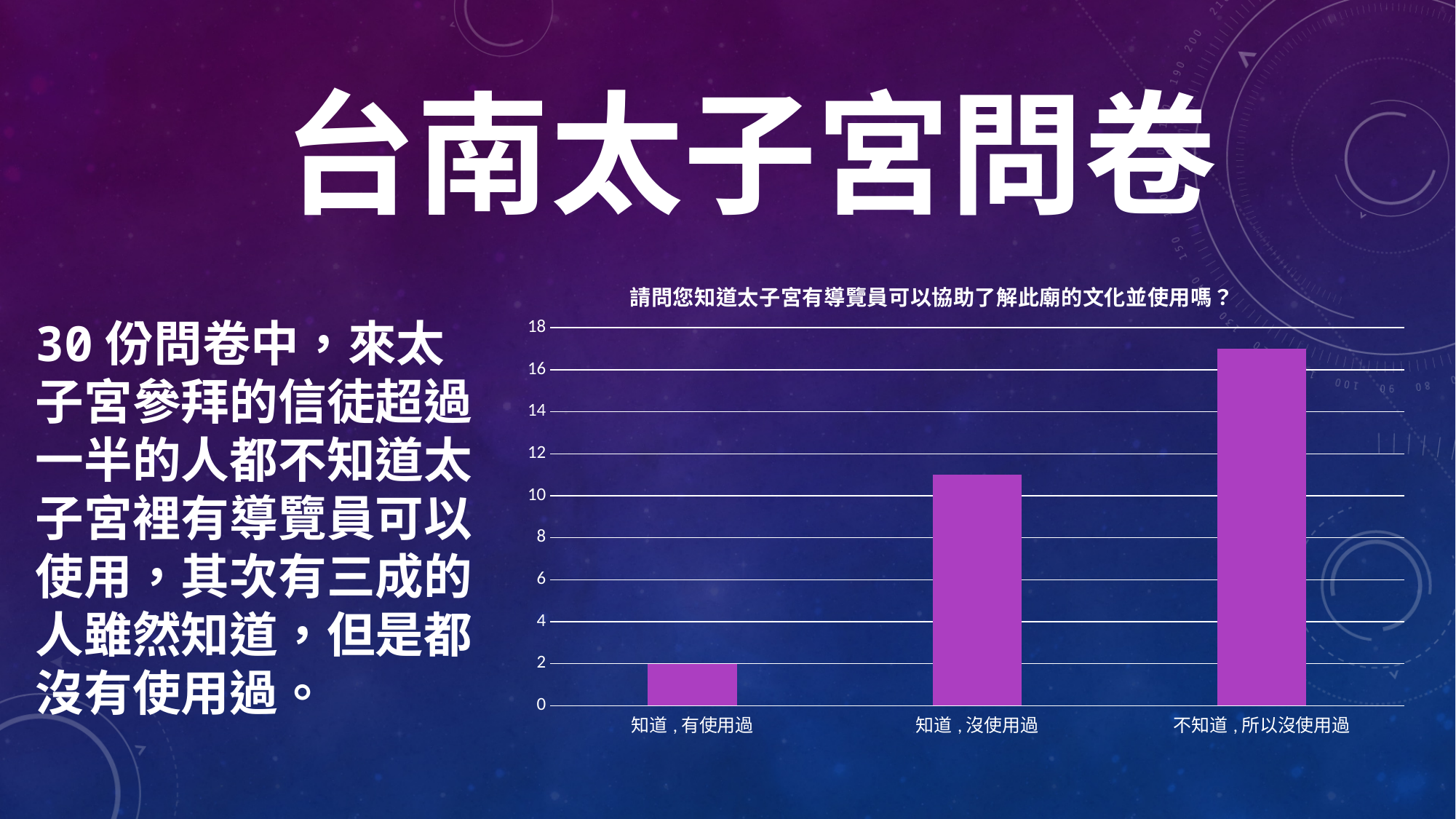

# 台南太子宮問卷

### Chart:

| Category | 請問您知道太子宮有導覽員可以協助了解此廟的文化並使用嗎？ |
|---|---|
| 知道,有使用過 | 2.0 |
| 知道,沒使用過 | 11.0 |
| 不知道,所以沒使用過 | 17.0 |
30份問卷中，來太子宮參拜的信徒超過一半的人都不知道太子宮裡有導覽員可以使用，其次有三成的人雖然知道，但是都沒有使用過。